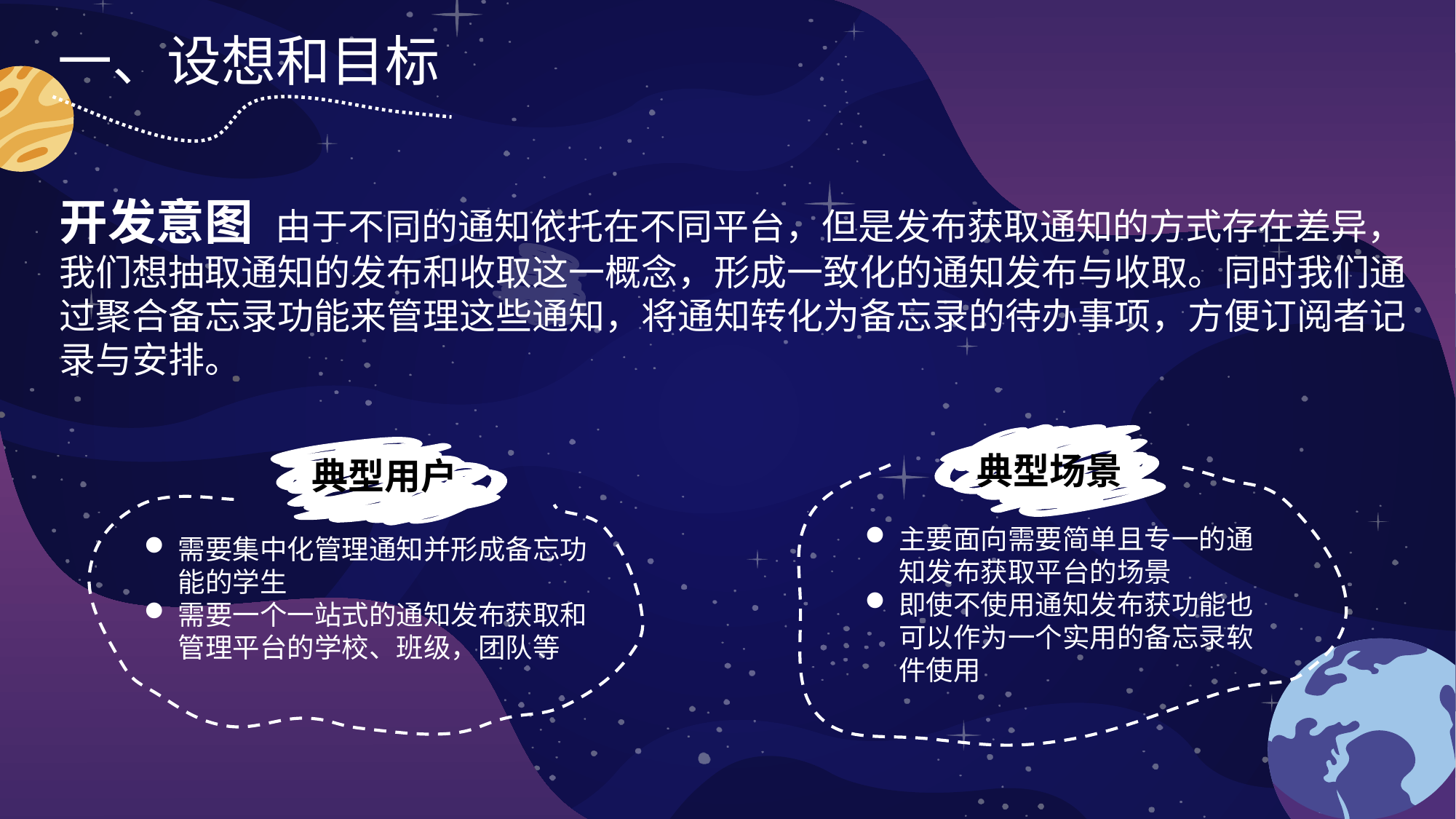

一、设想和目标

开发意图  由于不同的通知依托在不同平台，但是发布获取通知的方式存在差异，我们想抽取通知的发布和收取这一概念，形成一致化的通知发布与收取。同时我们通过聚合备忘录功能来管理这些通知，将通知转化为备忘录的待办事项，方便订阅者记录与安排。

典型场景

主要面向需要简单且专一的通知发布获取平台的场景
即使不使用通知发布获功能也可以作为一个实用的备忘录软件使用

典型用户

需要集中化管理通知并形成备忘功能的学生
需要一个一站式的通知发布获取和管理平台的学校、班级，团队等